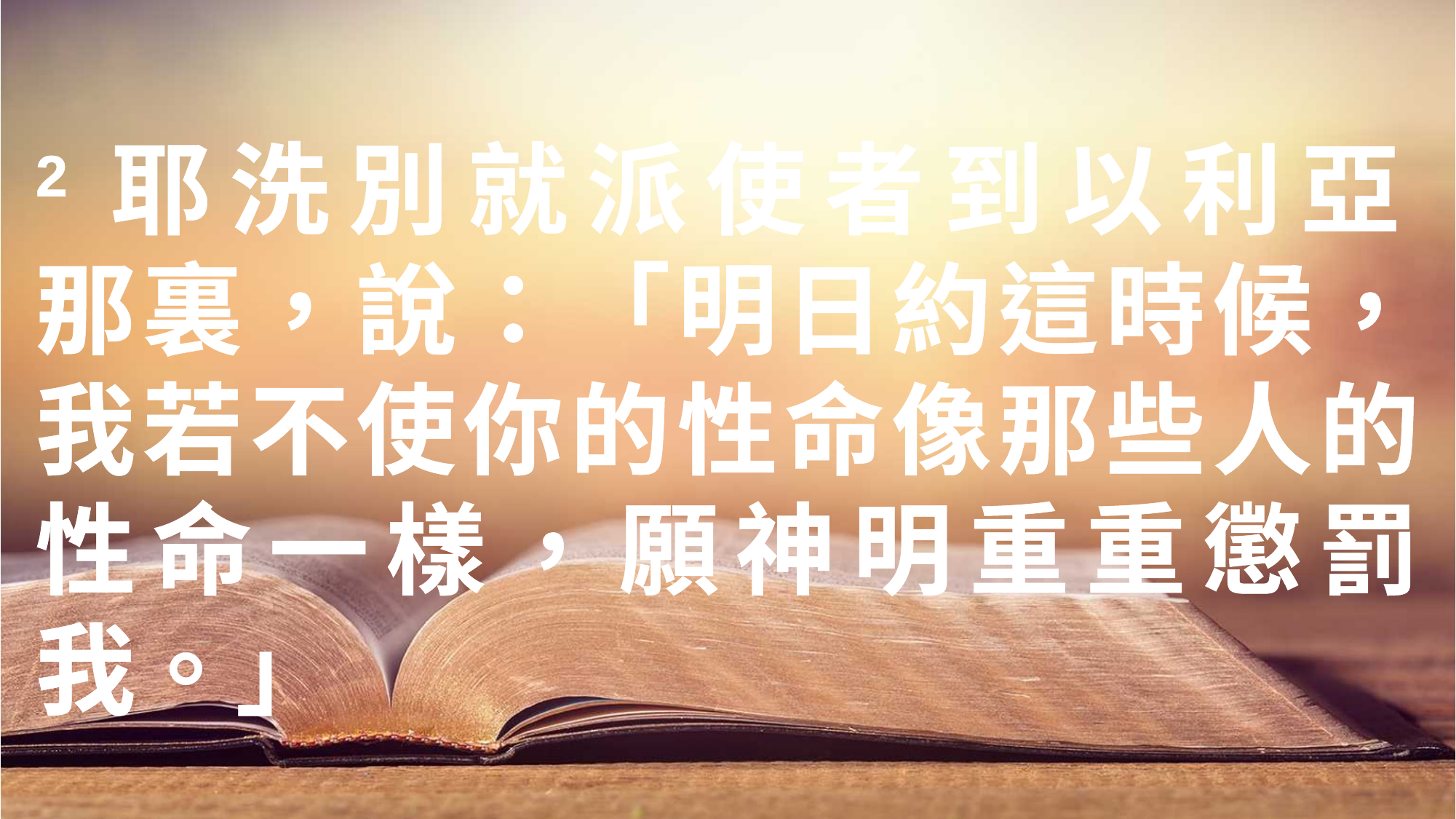

2耶洗別就派使者到以利亞
那裏，說：「明日約這時候，我若不使你的性命像那些人的性命一樣，願神明重重懲罰我。」